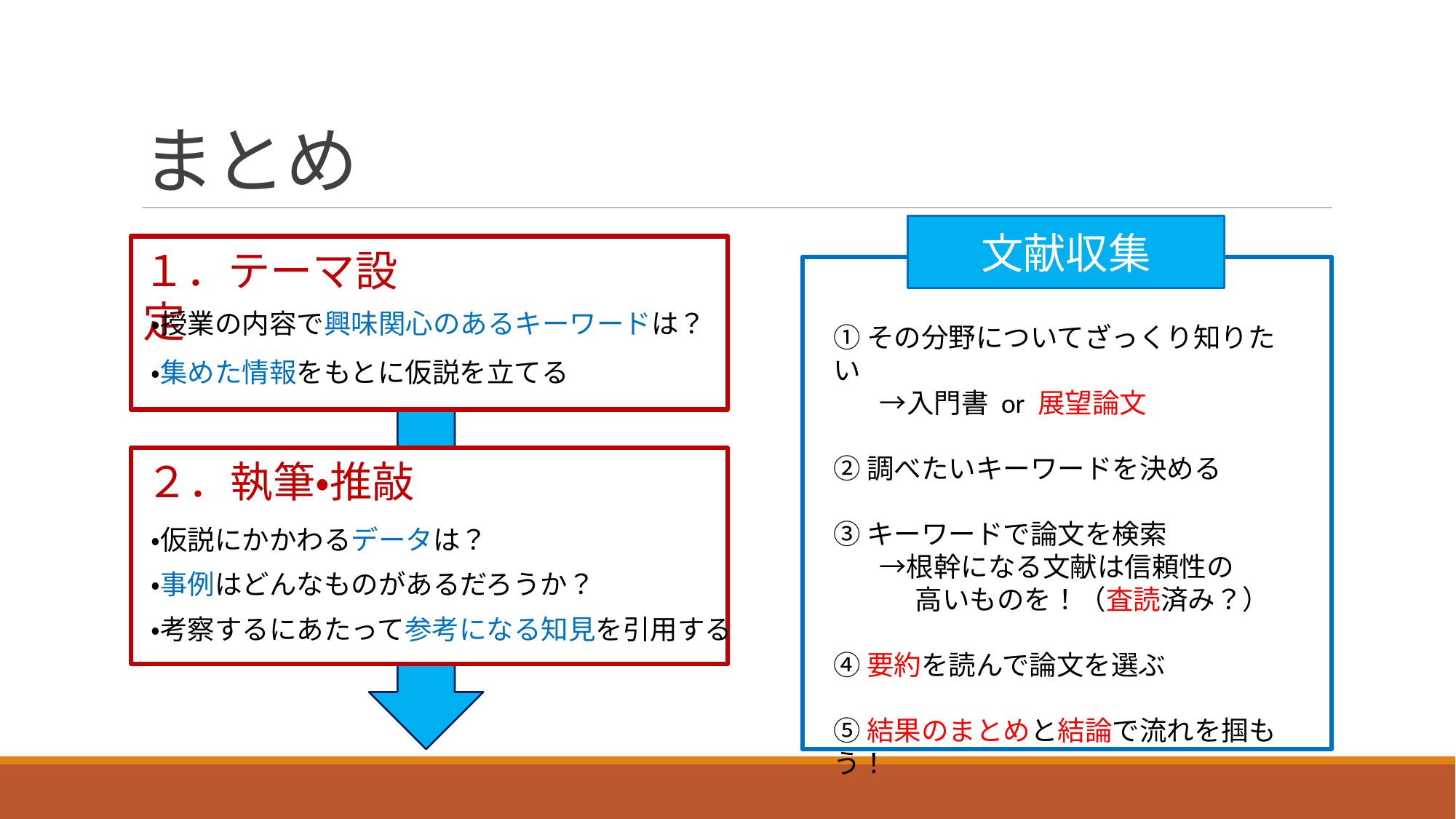

# まとめ
文献収集

１．テーマ設定
・授業の内容で興味関心のあるキーワードは？
・集めた情報をもとに仮説を立てる

①その分野についてざっくり知りたい
  　→入門書 or 展望論文

②調べたいキーワードを決める

③キーワードで論文を検索
 　 →根幹になる文献は信頼性の
　　　高いものを！（査読済み？）

④要約を読んで論文を選ぶ

⑤結果のまとめと結論で流れを掴もう！

２．執筆・推敲
・仮説にかかわるデータは？
・事例はどんなものがあるだろうか？
・考察するにあたって参考になる知見を引用する